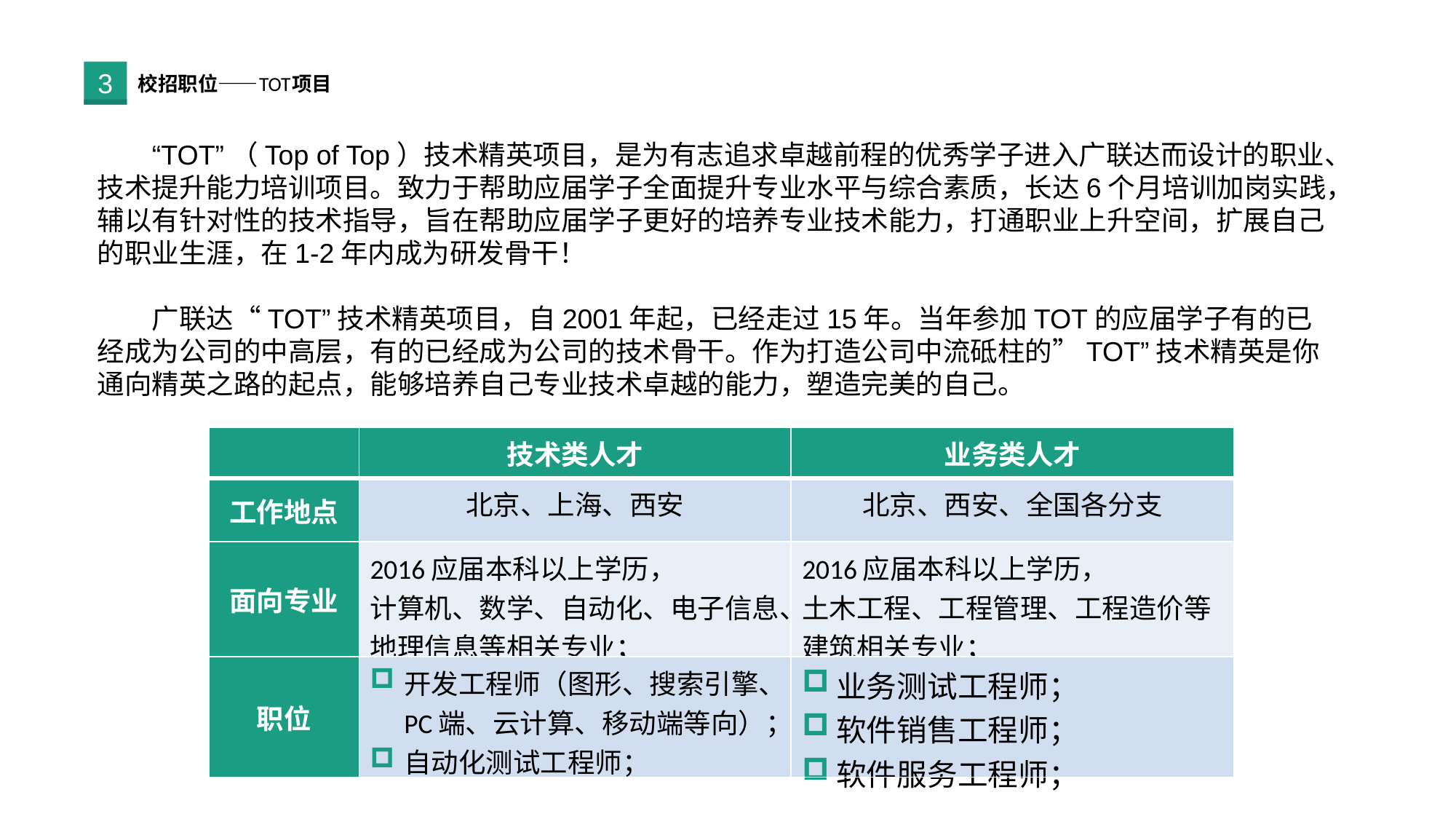

3

校招职位——TOT项目
“TOT”（Top of Top）技术精英项目，是为有志追求卓越前程的优秀学子进入广联达而设计的职业、技术提升能力培训项目。致力于帮助应届学子全面提升专业水平与综合素质，长达6个月培训加岗实践，辅以有针对性的技术指导，旨在帮助应届学子更好的培养专业技术能力，打通职业上升空间，扩展自己的职业生涯，在1-2年内成为研发骨干！

广联达“TOT”技术精英项目，自2001年起，已经走过15年。当年参加TOT的应届学子有的已经成为公司的中高层，有的已经成为公司的技术骨干。作为打造公司中流砥柱的”TOT”技术精英是你通向精英之路的起点，能够培养自己专业技术卓越的能力，塑造完美的自己。
|  | 技术类人才 | 业务类人才 |
| --- | --- | --- |
| 工作地点 | 北京、上海、西安 | 北京、西安、全国各分支 |
| 面向专业 | 2016应届本科以上学历， 计算机、数学、自动化、电子信息、地理信息等相关专业； | 2016应届本科以上学历， 土木工程、工程管理、工程造价等建筑相关专业； |
| 职位 | 开发工程师（图形、搜索引擎、PC端、云计算、移动端等向）； 自动化测试工程师； | 业务测试工程师； 软件销售工程师； 软件服务工程师； |